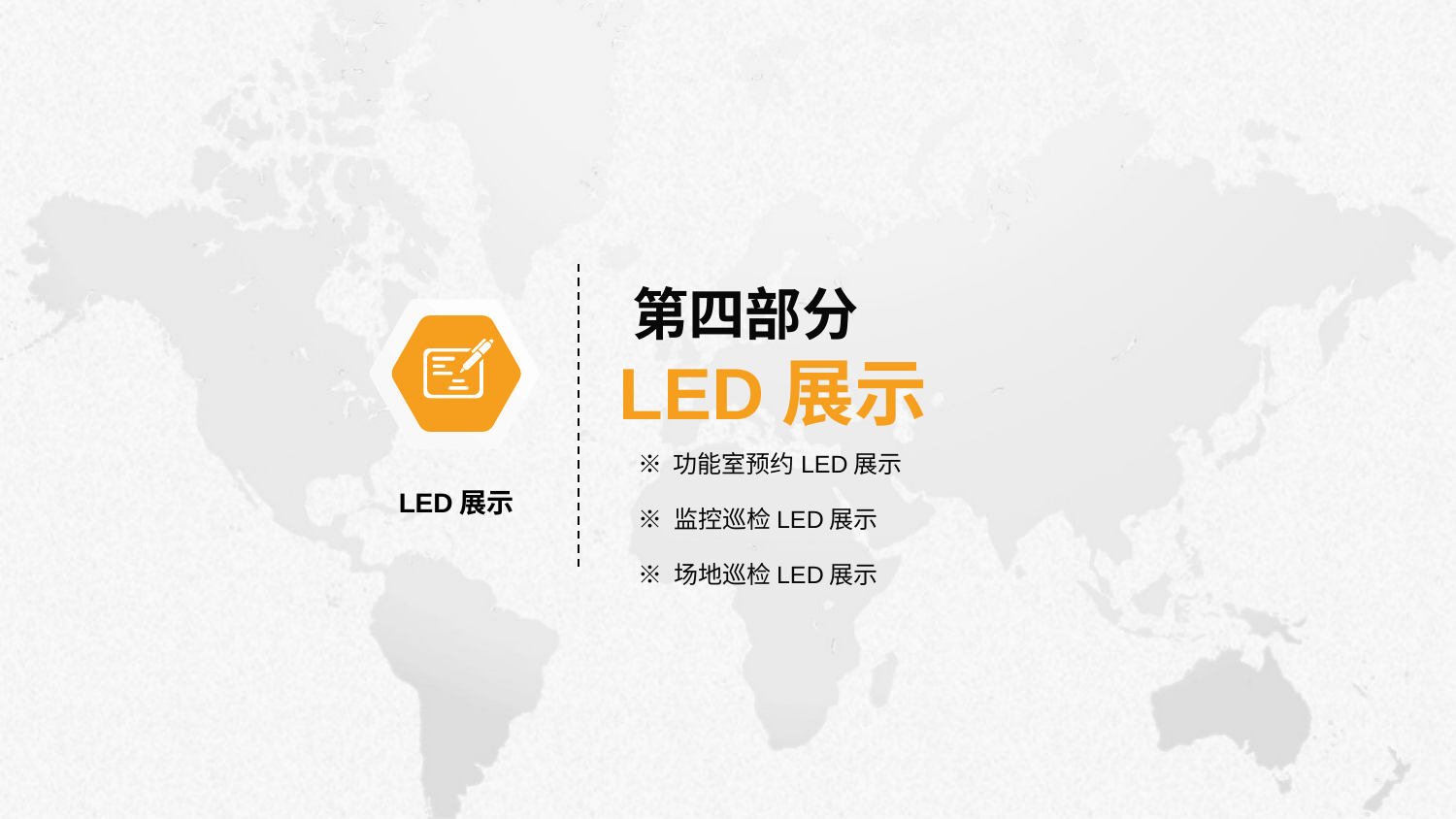

第四部分
LED展示

※ 功能室预约LED展示
LED展示
※ 监控巡检LED展示
※ 场地巡检LED展示